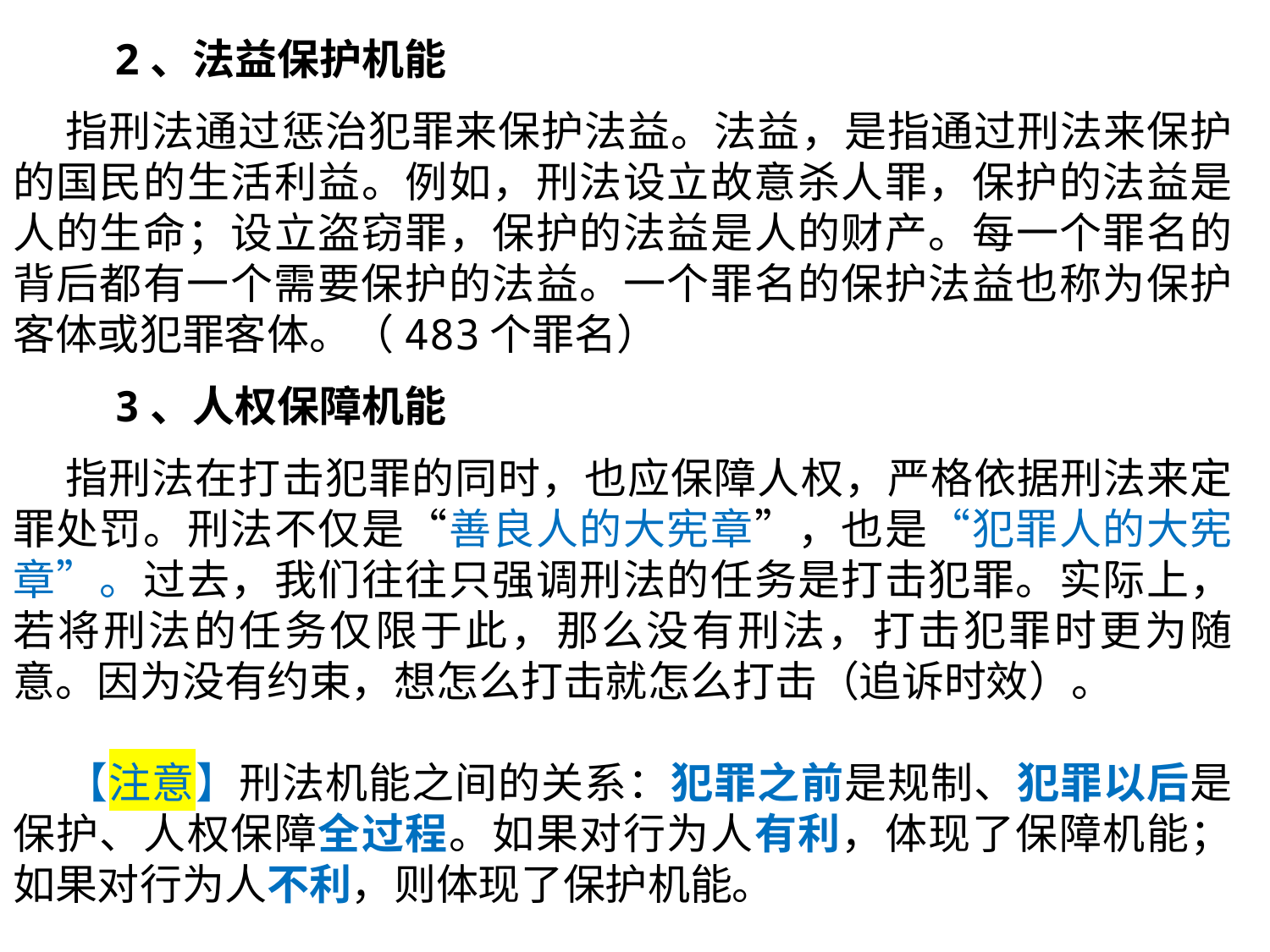

2、法益保护机能

    指刑法通过惩治犯罪来保护法益。法益，是指通过刑法来保护的国民的生活利益。例如，刑法设立故意杀人罪，保护的法益是人的生命；设立盗窃罪，保护的法益是人的财产。每一个罪名的背后都有一个需要保护的法益。一个罪名的保护法益也称为保护客体或犯罪客体。（483个罪名）

    3、人权保障机能

    指刑法在打击犯罪的同时，也应保障人权，严格依据刑法来定罪处罚。刑法不仅是“善良人的大宪章”，也是“犯罪人的大宪章”。过去，我们往往只强调刑法的任务是打击犯罪。实际上，若将刑法的任务仅限于此，那么没有刑法，打击犯罪时更为随意。因为没有约束，想怎么打击就怎么打击（追诉时效）。

    【注意】刑法机能之间的关系：犯罪之前是规制、犯罪以后是保护、人权保障全过程。如果对行为人有利，体现了保障机能；如果对行为人不利，则体现了保护机能。